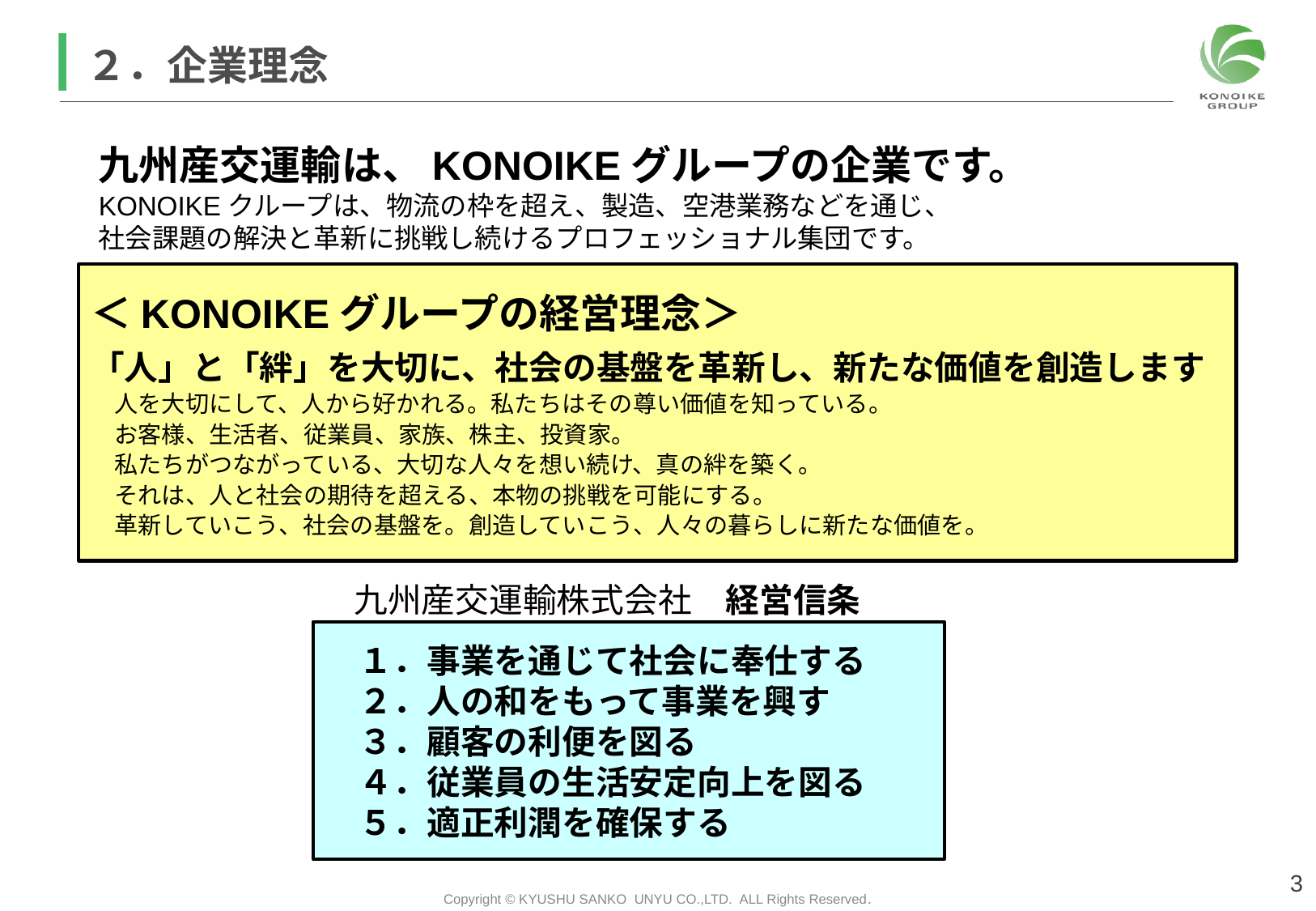

# ２．企業理念
九州産交運輸は、KONOIKEグループの企業です。
KONOIKEクループは、物流の枠を超え、製造、空港業務などを通じ、
社会課題の解決と革新に挑戦し続けるプロフェッショナル集団です。
＜KONOIKEグループの経営理念＞
「人」と「絆」を大切に、社会の基盤を革新し、新たな価値を創造します
　人を大切にして、人から好かれる。私たちはその尊い価値を知っている。
　お客様、生活者、従業員、家族、株主、投資家。
　私たちがつながっている、大切な人々を想い続け、真の絆を築く。
　それは、人と社会の期待を超える、本物の挑戦を可能にする。
　革新していこう、社会の基盤を。創造していこう、人々の暮らしに新たな価値を。
九州産交運輸株式会社　経営信条
　１．事業を通じて社会に奉仕する
　２．人の和をもって事業を興す
　３．顧客の利便を図る
　４．従業員の生活安定向上を図る
　５．適正利潤を確保する
3